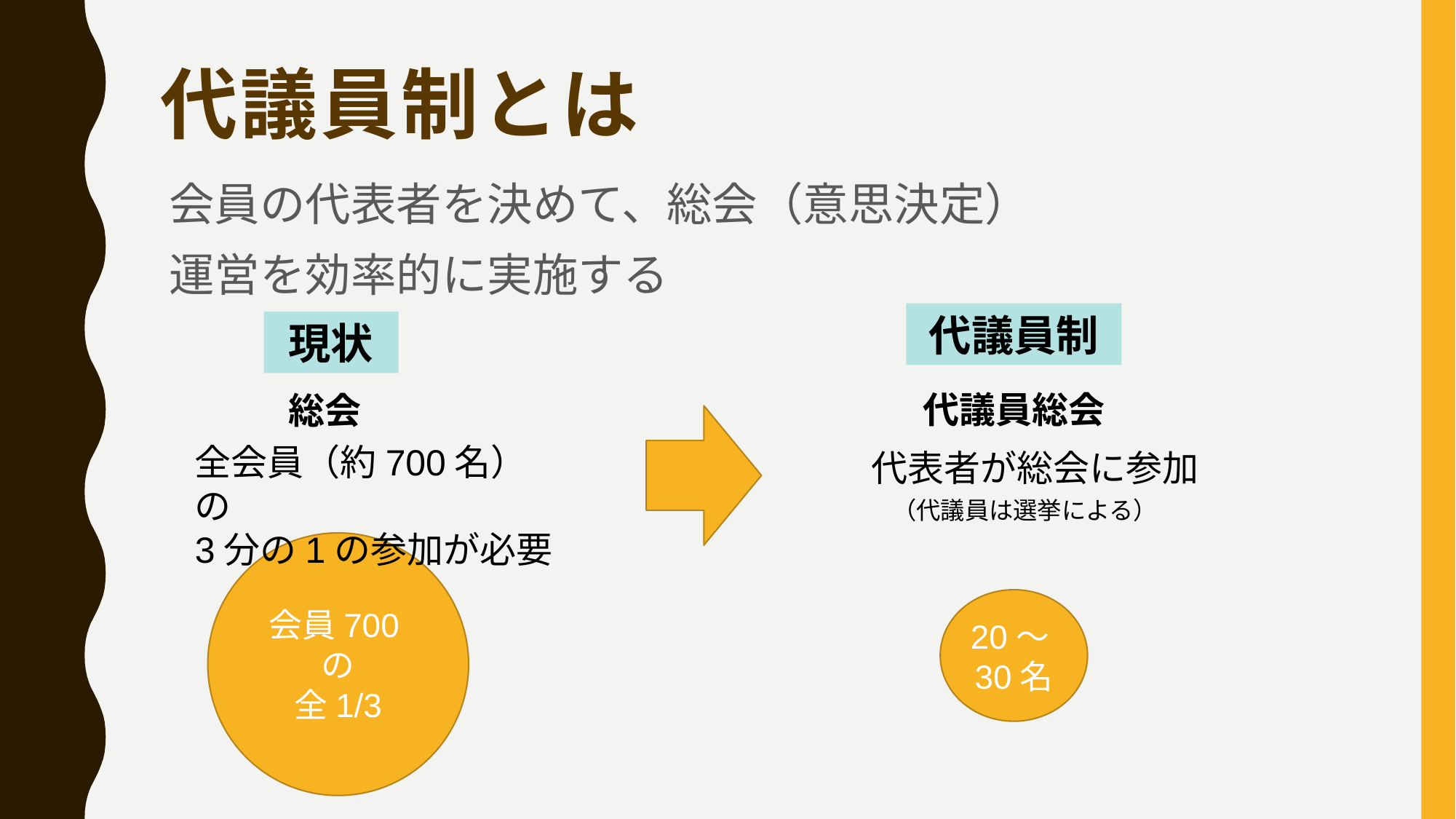

# 代議員制とは
会員の代表者を決めて、総会（意思決定）
運営を効率的に実施する
代議員制
現状
代議員総会
総会

全会員（約700名）の
3分の1の参加が必要
代表者が総会に参加
（代議員は選挙による）
会員700の
全1/3
20～30名